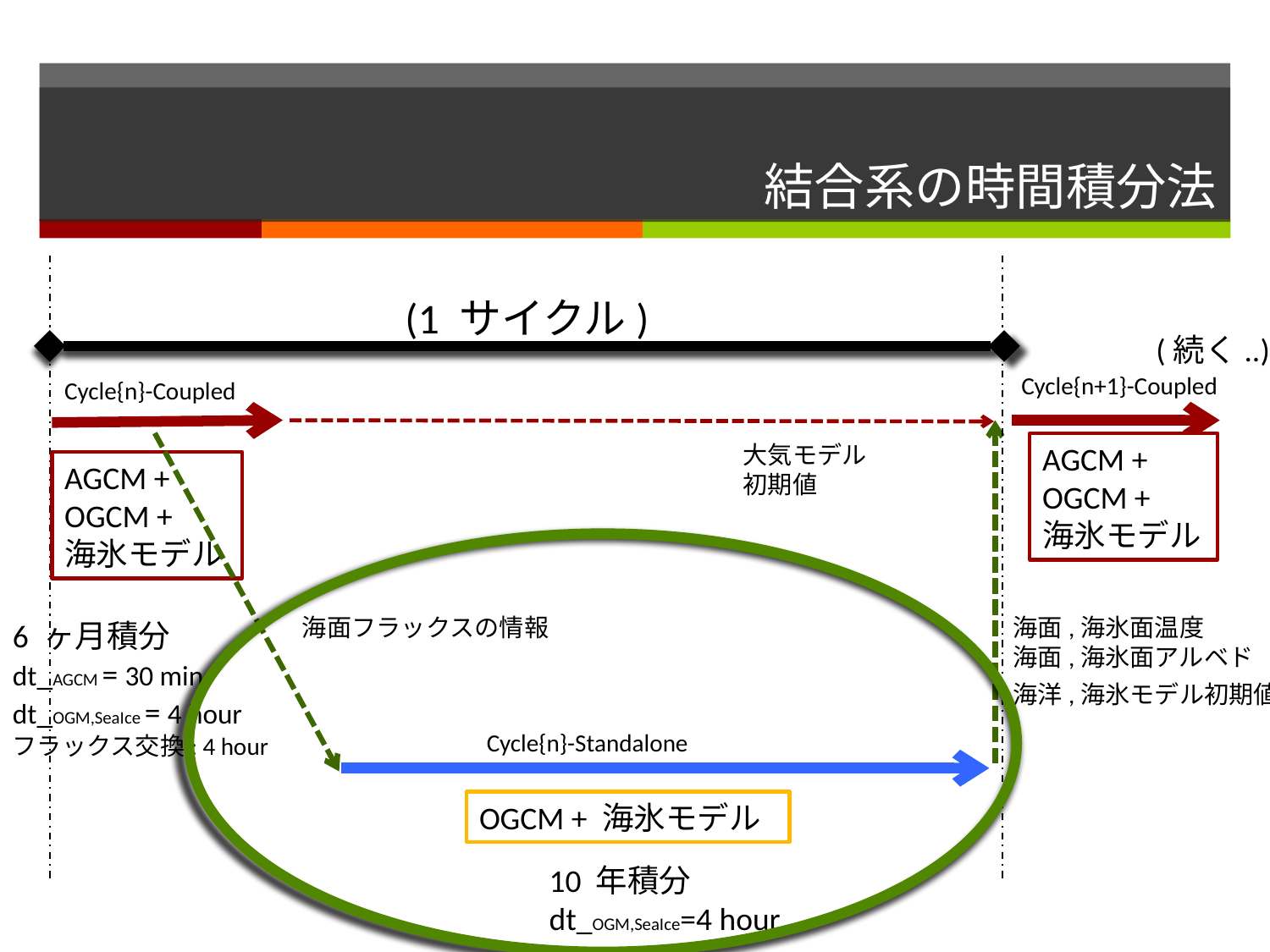

# 結合系の時間積分法
(1 サイクル)

(続く..)
Cycle{n+1}-Coupled
Cycle{n}-Coupled
大気モデル
初期値
AGCM +
OGCM +
海氷モデル
AGCM +
OGCM +
海氷モデル

海面フラックスの情報
海面,海氷面温度
海面,海氷面アルベド
海洋,海氷モデル初期値

6 ヶ月積分
dt_AGCM = 30 min,
dt_OGM,SeaIce = 4 hour
フラックス交換: 4 hour
Cycle{n}-Standalone
OGCM + 海氷モデル
10 年積分
dt_OGM,SeaIce=4 hour